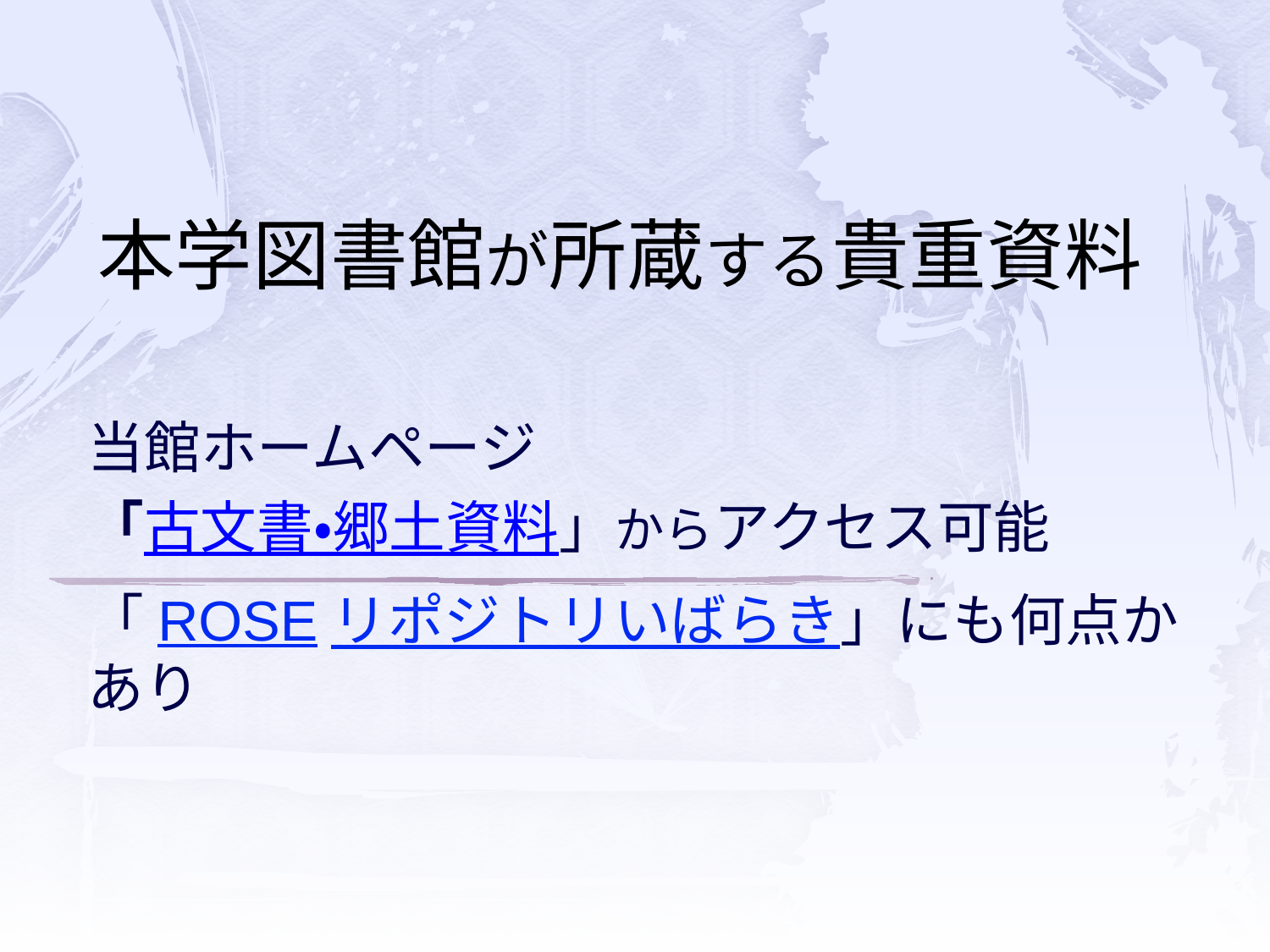

# 本学図書館が所蔵する貴重資料
当館ホームページ
「古文書・郷土資料」からアクセス可能
「ROSEリポジトリいばらき」にも何点かあり